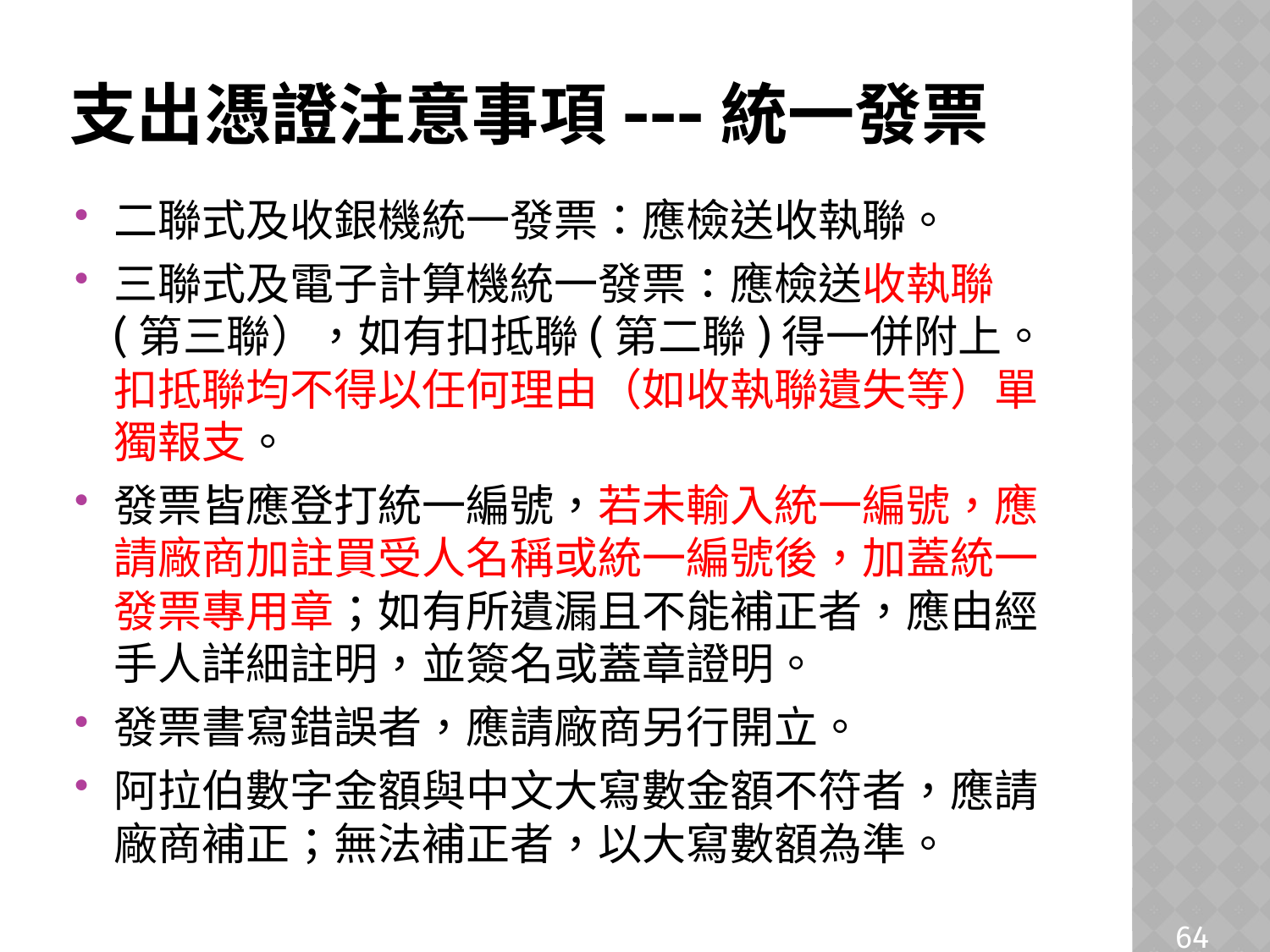

# 支出憑證注意事項---統一發票
二聯式及收銀機統一發票：應檢送收執聯。
三聯式及電子計算機統一發票：應檢送收執聯(第三聯），如有扣抵聯(第二聯)得一併附上。扣抵聯均不得以任何理由（如收執聯遺失等）單獨報支。
發票皆應登打統一編號，若未輸入統一編號，應請廠商加註買受人名稱或統一編號後，加蓋統一發票專用章；如有所遺漏且不能補正者，應由經手人詳細註明，並簽名或蓋章證明。
發票書寫錯誤者，應請廠商另行開立。
阿拉伯數字金額與中文大寫數金額不符者，應請廠商補正；無法補正者，以大寫數額為準。
64